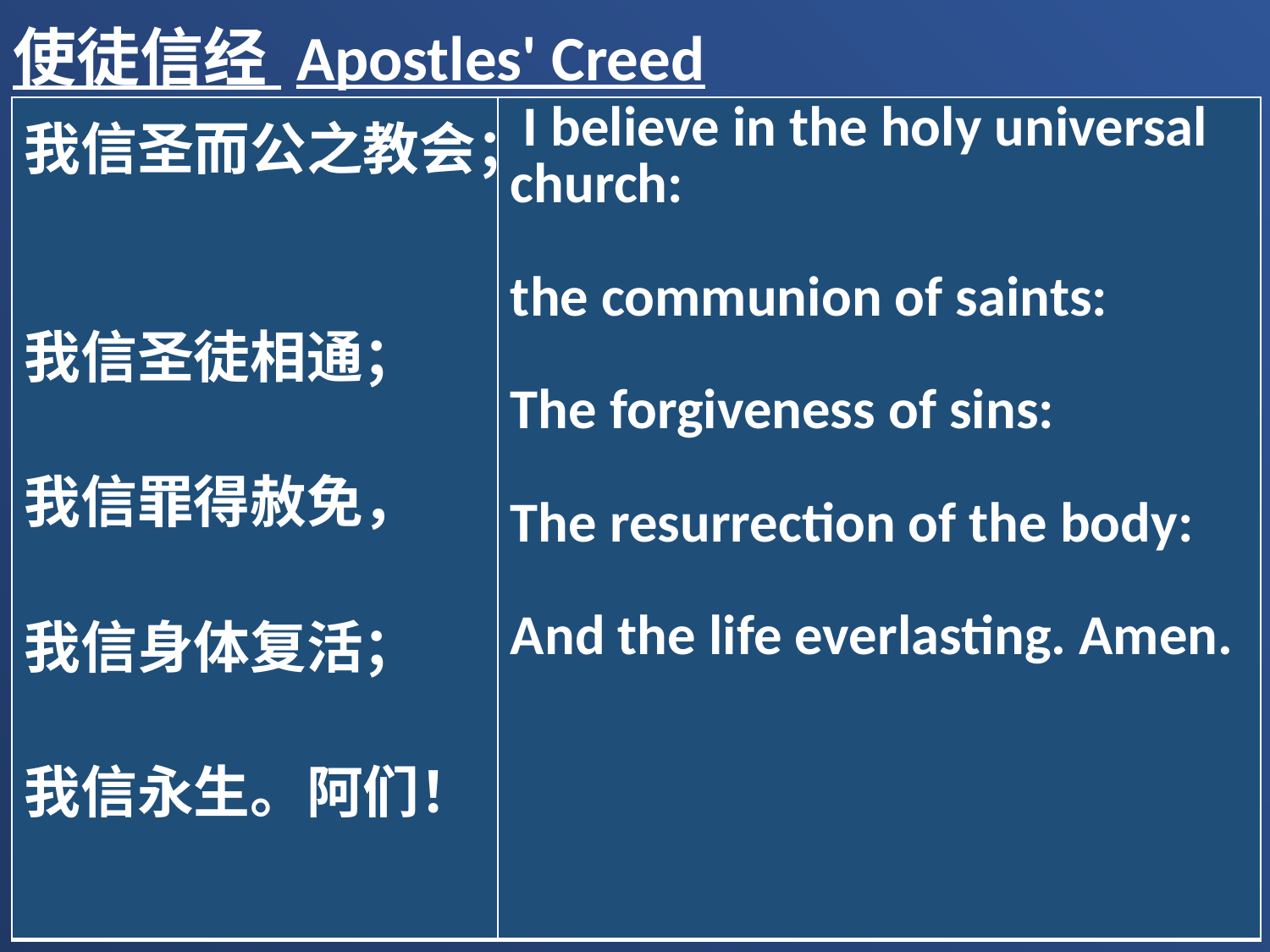

使徒信经 Apostles' Creed

| 我信圣而公之教会； 我信圣徒相通； 我信罪得赦免， 我信身体复活； 我信永生。阿们！ | I believe in the holy universal church: the communion of saints: The forgiveness of sins: The resurrection of the body: And the life everlasting. Amen. |
| --- | --- |